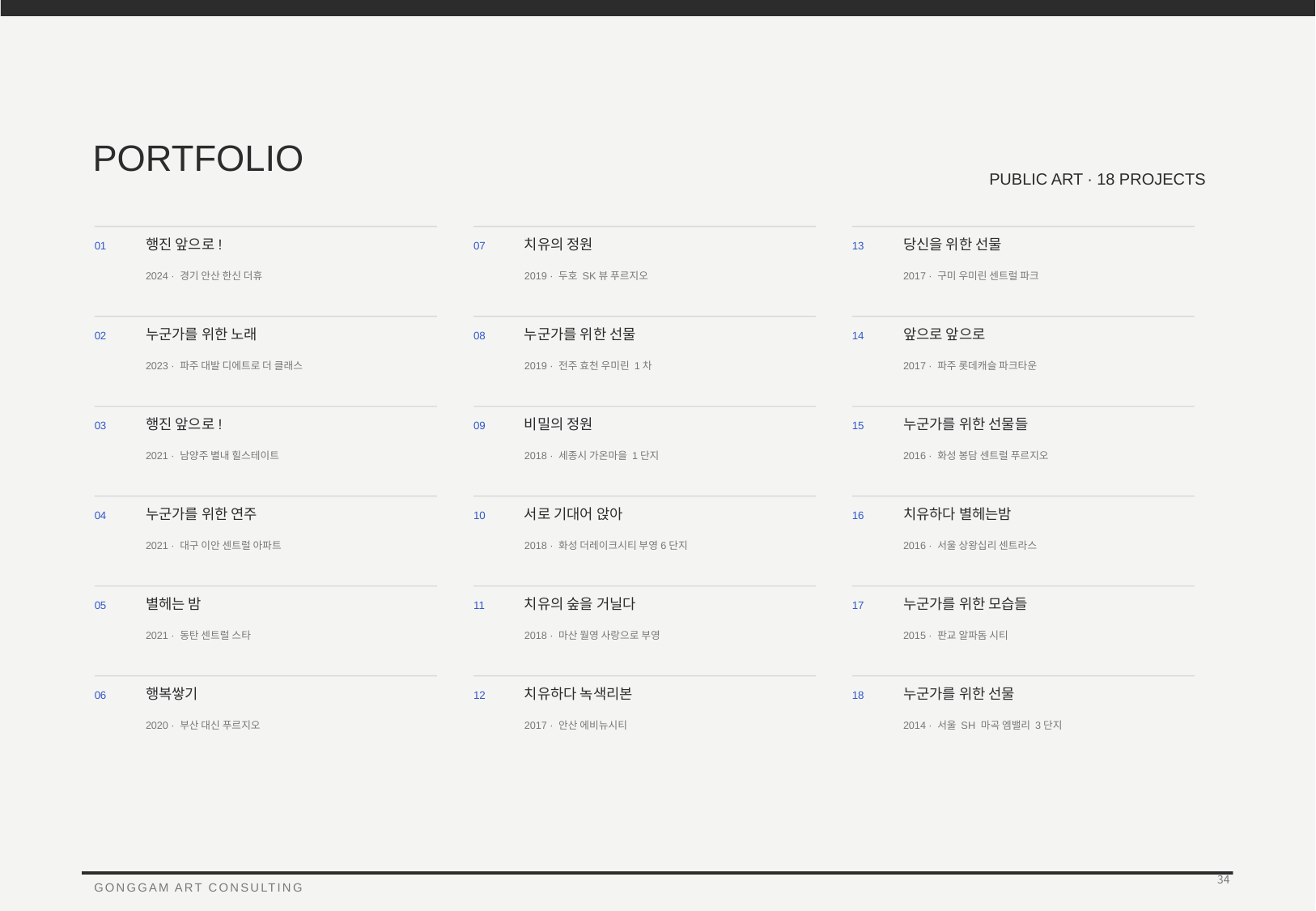

PORTFOLIO
PUBLIC ART · 18 PROJECTS

행진 앞으로!
치유의 정원
당신을 위한 선물
01
07
13
2024 · 경기 안산 한신 더휴
2019 · 두호 SK뷰 푸르지오
2017 · 구미 우미린 센트럴 파크

누군가를 위한 노래
누군가를 위한 선물
앞으로 앞으로
02
08
14
2023 · 파주 대발 디에트로 더 클래스
2019 · 전주 효천 우미린 1차
2017 · 파주 롯데캐슬 파크타운

행진 앞으로!
비밀의 정원
누군가를 위한 선물들
03
09
15
2021 · 남양주 별내 힐스테이트
2018 · 세종시 가온마을 1단지
2016 · 화성 봉담 센트럴 푸르지오

누군가를 위한 연주
서로 기대어 앉아
치유하다 별헤는밤
04
10
16
2021 · 대구 이안 센트럴 아파트
2018 · 화성 더레이크시티 부영6단지
2016 · 서울 상왕십리 센트라스

별헤는 밤
치유의 숲을 거닐다
누군가를 위한 모습들
05
11
17
2021 · 동탄 센트럴 스타
2018 · 마산 월영 사랑으로 부영
2015 · 판교 알파돔 시티

행복쌓기
치유하다 녹색리본
누군가를 위한 선물
06
12
18
2020 · 부산 대신 푸르지오
2017 · 안산 에비뉴시티
2014 · 서울 SH 마곡 엠밸리 3단지
34